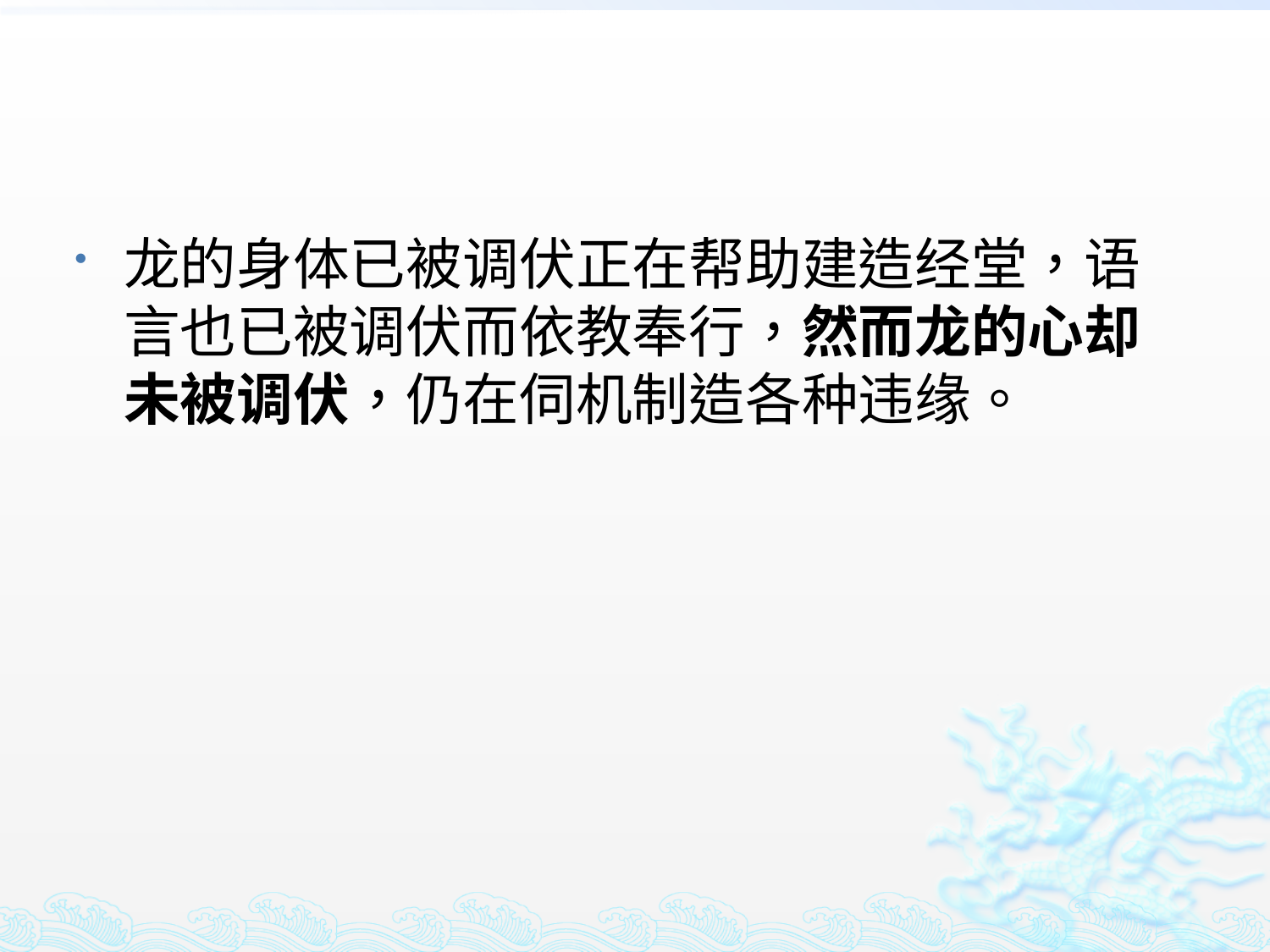

龙的身体已被调伏正在帮助建造经堂，语言也已被调伏而依教奉行，然而龙的心却未被调伏，仍在伺机制造各种违缘。